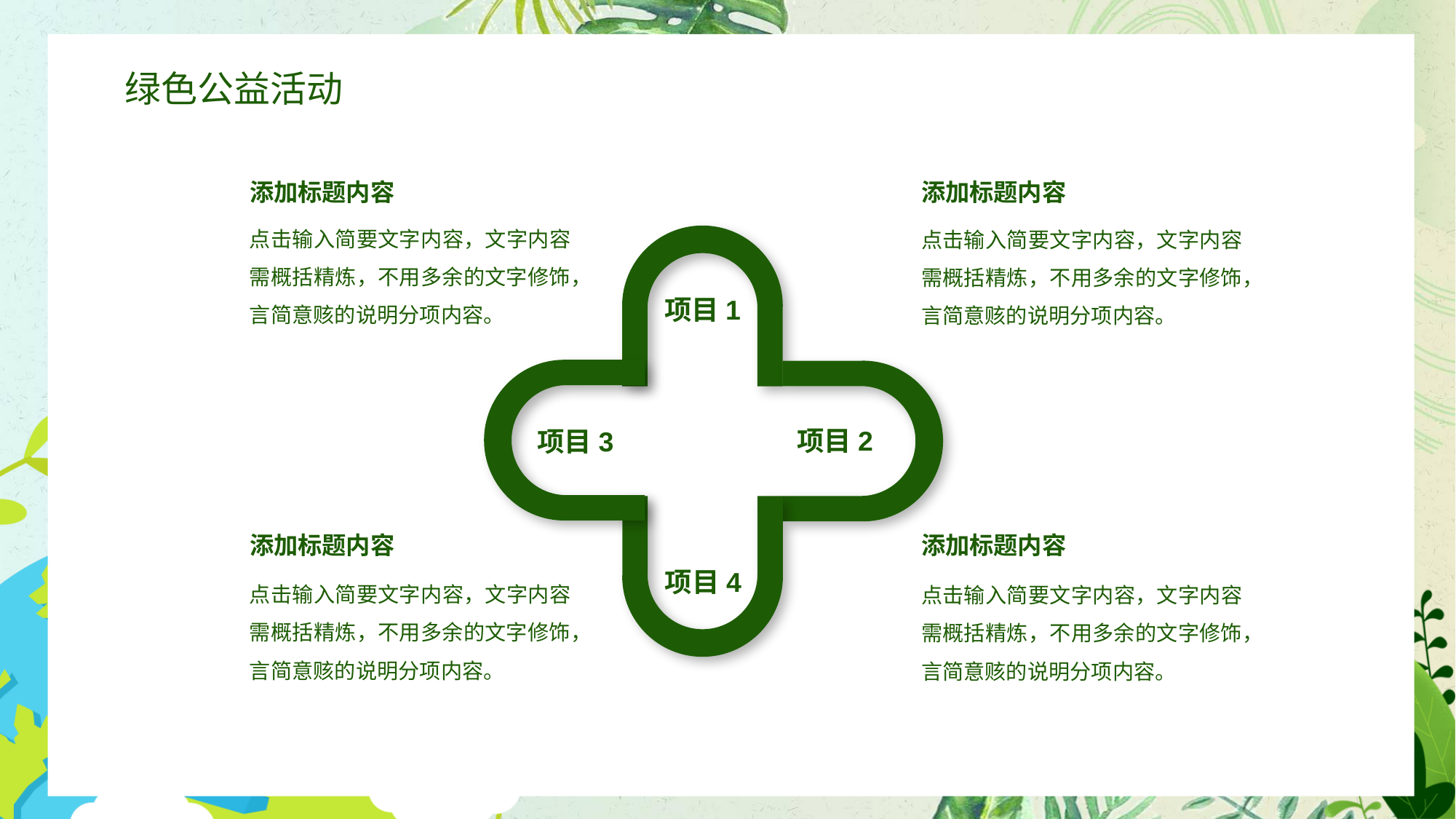

绿色公益活动
添加标题内容
添加标题内容
点击输入简要文字内容，文字内容需概括精炼，不用多余的文字修饰，言简意赅的说明分项内容。
点击输入简要文字内容，文字内容需概括精炼，不用多余的文字修饰，言简意赅的说明分项内容。

项目1

项目2
项目3

添加标题内容
添加标题内容
项目4
点击输入简要文字内容，文字内容需概括精炼，不用多余的文字修饰，言简意赅的说明分项内容。
点击输入简要文字内容，文字内容需概括精炼，不用多余的文字修饰，言简意赅的说明分项内容。